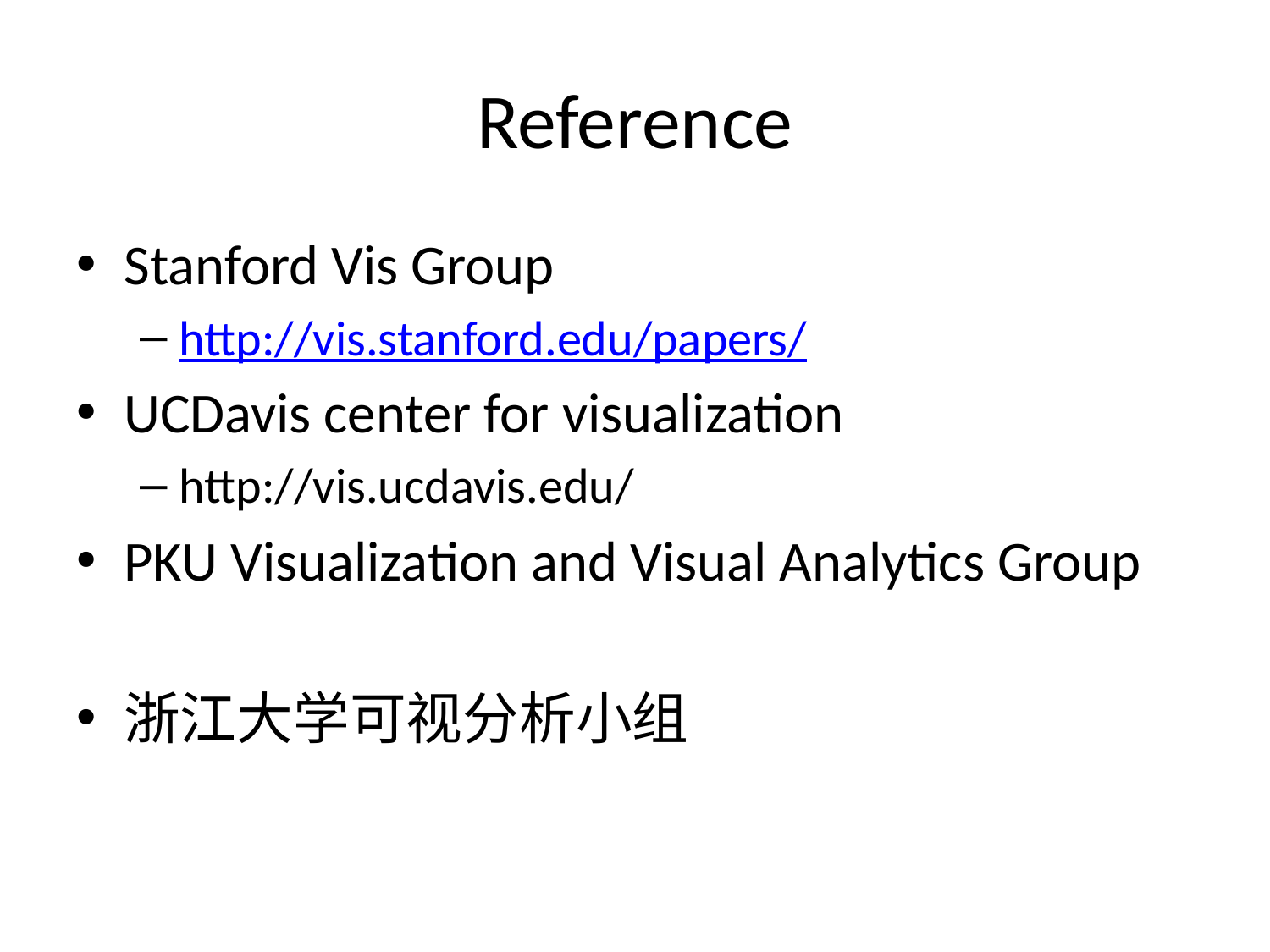

# Reference
Stanford Vis Group
http://vis.stanford.edu/papers/
UCDavis center for visualization
http://vis.ucdavis.edu/
PKU Visualization and Visual Analytics Group

浙江大学可视分析小组